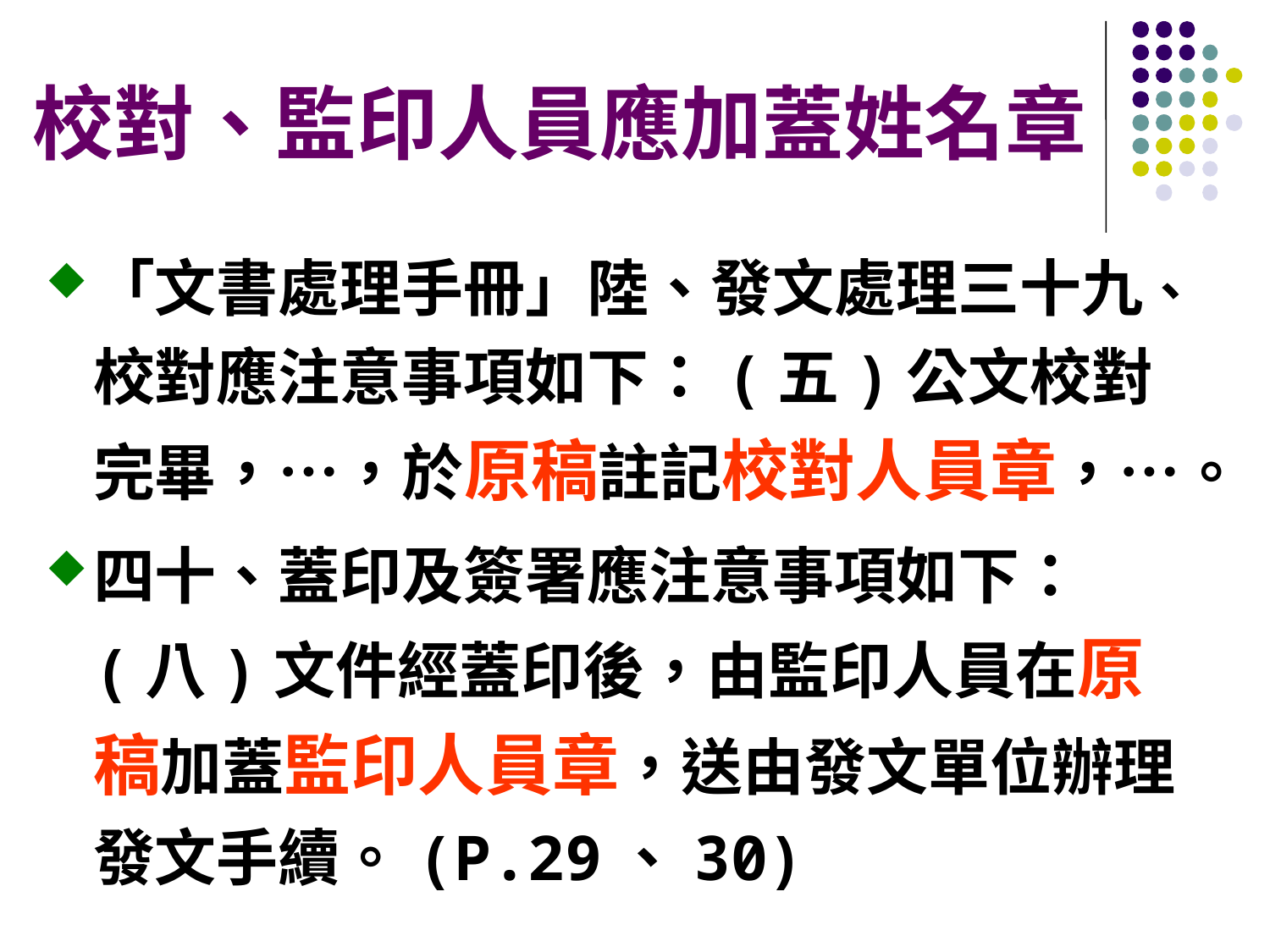

校對、監印人員應加蓋姓名章
「文書處理手冊」陸、發文處理三十九、校對應注意事項如下：(五)公文校對完畢，…，於原稿註記校對人員章，…。
四十、蓋印及簽署應注意事項如下：(八)文件經蓋印後，由監印人員在原稿加蓋監印人員章，送由發文單位辦理發文手續。(P.29、30)